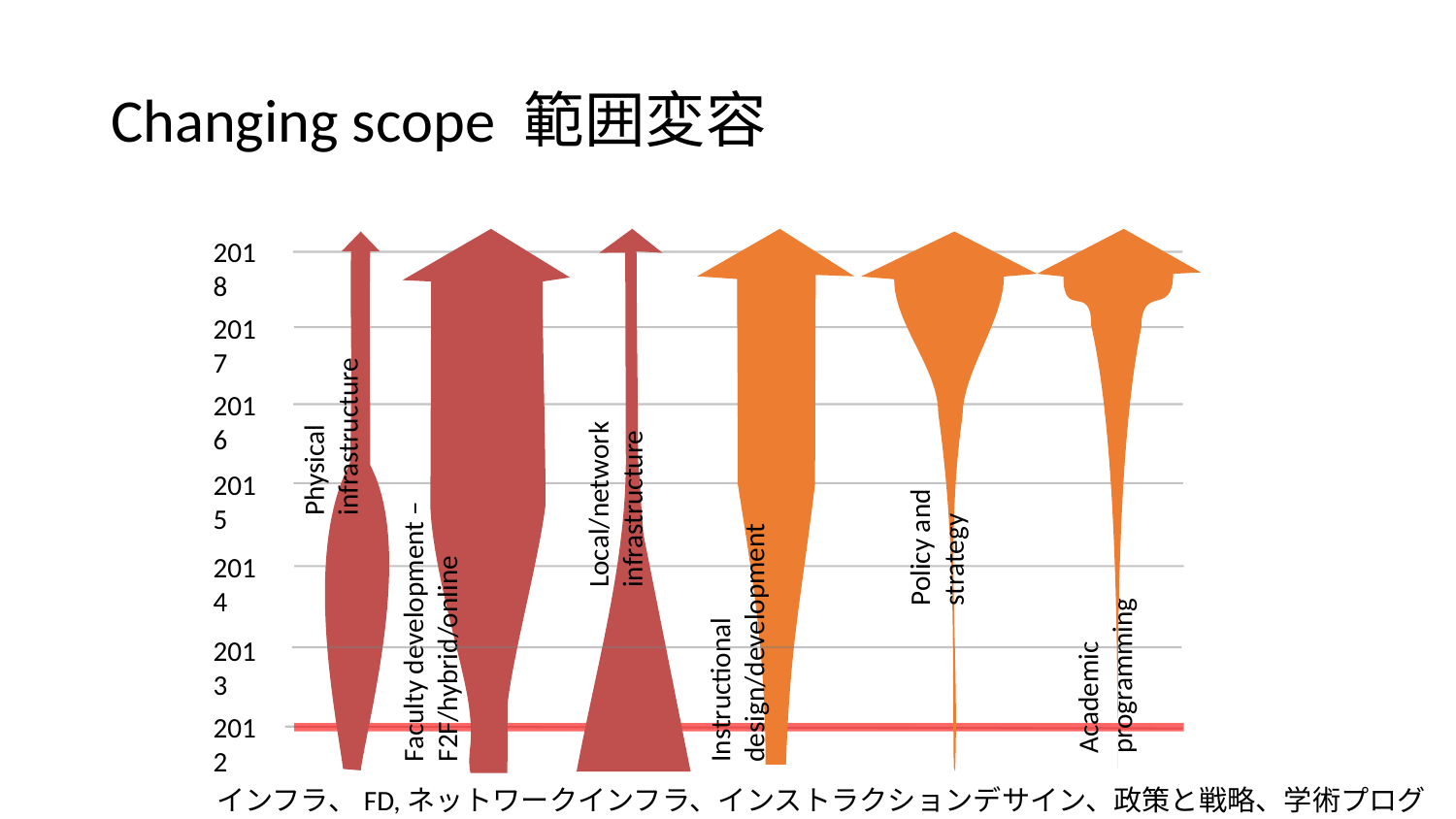

# Changing scope 範囲変容
2018

2017
Physical infrastructure
2016
Local/network infrastructure
2015
Policy and strategy
Faculty development – F2F/hybrid/online
2014
Instructional design/development
Academic programming
2013
2012
インフラ、FD,ネットワークインフラ、インストラクションデサイン、政策と戦略、学術プログラム